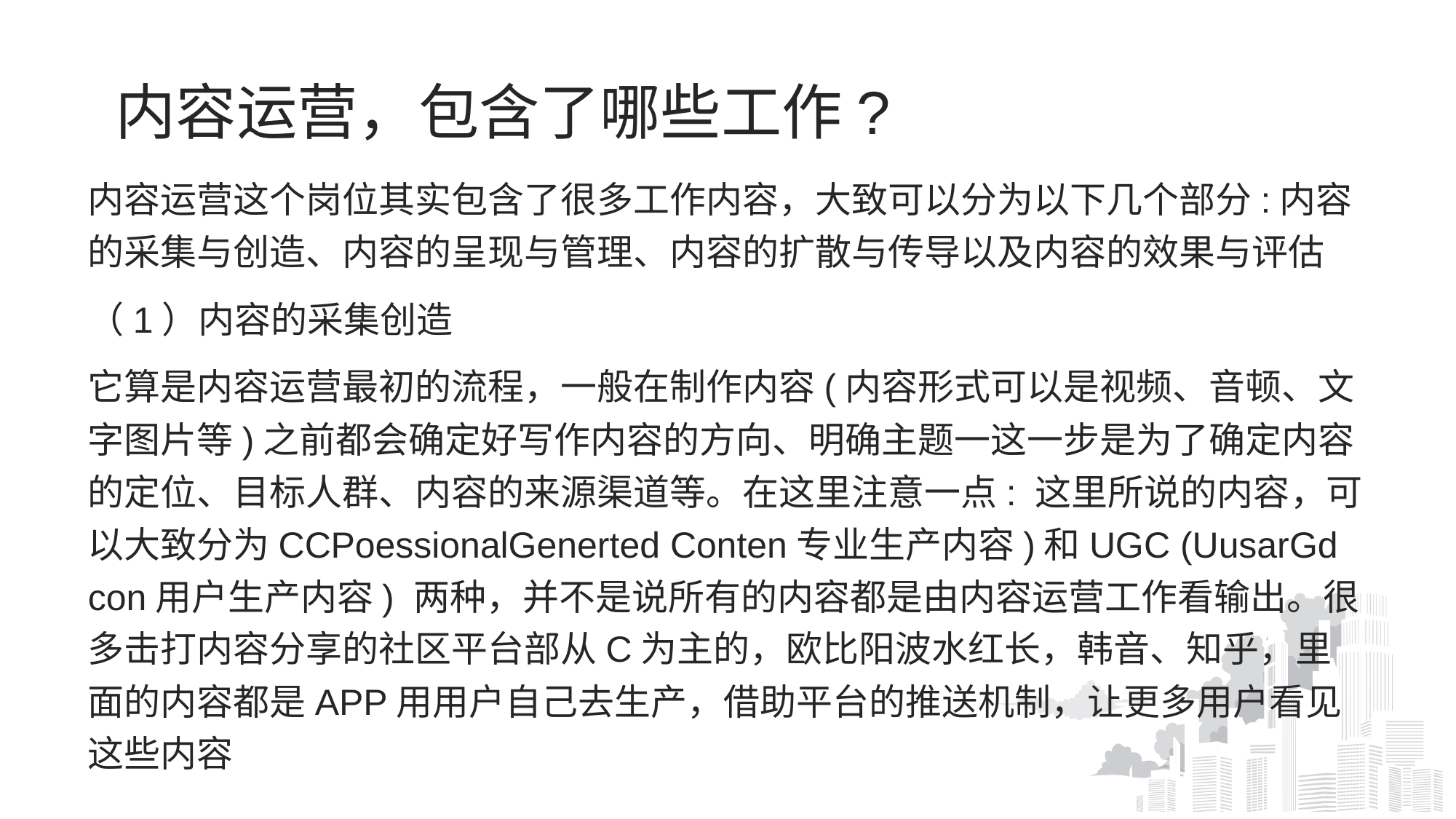

# 内容运营，包含了哪些工作?
内容运营这个岗位其实包含了很多工作内容，大致可以分为以下几个部分:内容的采集与创造、内容的呈现与管理、内容的扩散与传导以及内容的效果与评估
（1）内容的采集创造
它算是内容运营最初的流程，一般在制作内容(内容形式可以是视频、音顿、文字图片等)之前都会确定好写作内容的方向、明确主题一这一步是为了确定内容的定位、目标人群、内容的来源渠道等。在这里注意一点: 这里所说的内容，可以大致分为CCPoessionalGenerted Conten专业生产内容)和UGC (UusarGd con用户生产内容) 两种，并不是说所有的内容都是由内容运营工作看输出。很多击打内容分享的社区平台部从C为主的，欧比阳波水红长，韩音、知乎，里面的内容都是APP用用户自己去生产，借助平台的推送机制，让更多用户看见这些内容